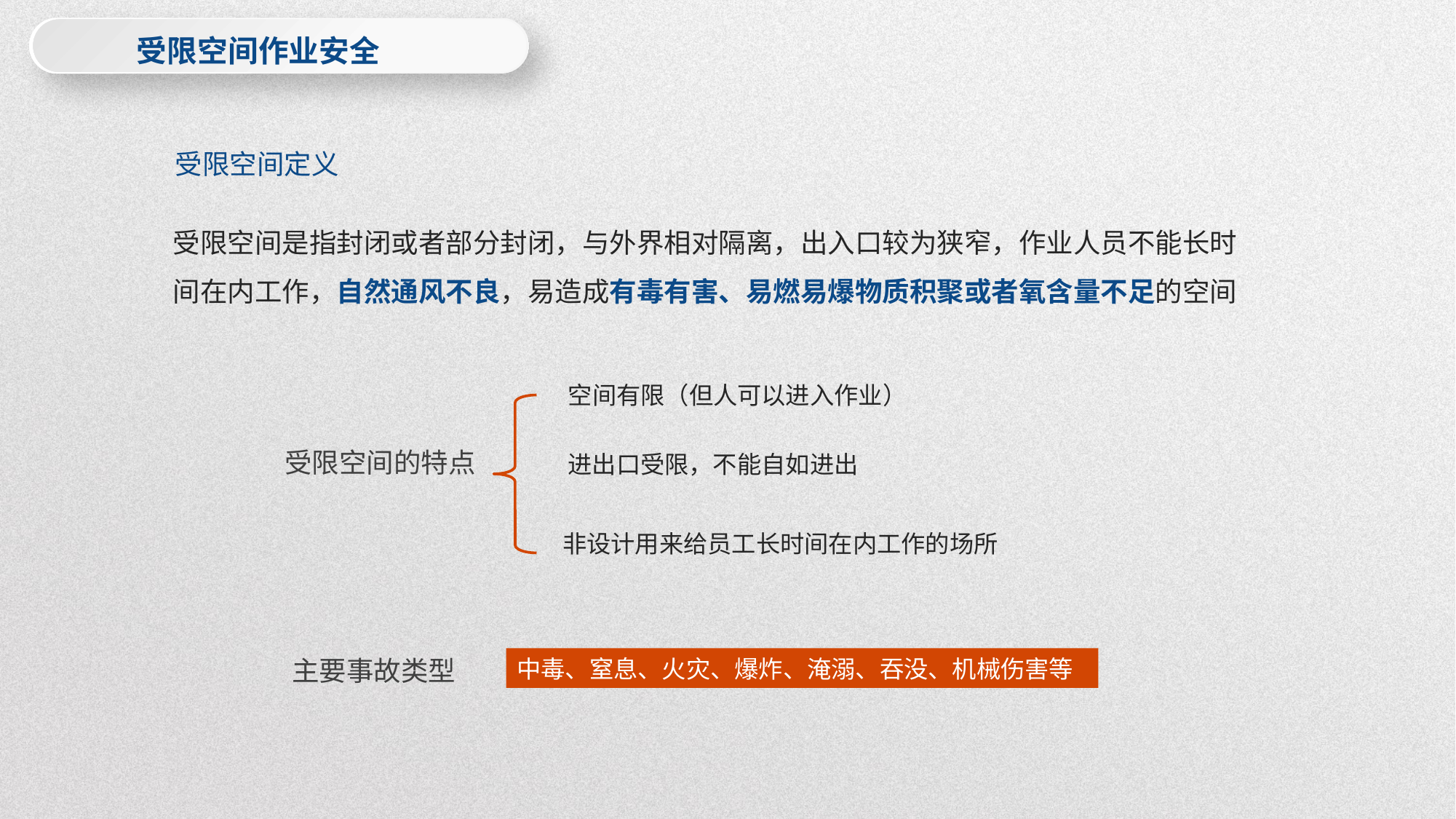

受限空间作业安全

受限空间定义
受限空间是指封闭或者部分封闭，与外界相对隔离，出入口较为狭窄，作业人员不能长时间在内工作，自然通风不良，易造成有毒有害、易燃易爆物质积聚或者氧含量不足的空间
空间有限（但人可以进入作业）

受限空间的特点
进出口受限，不能自如进出
非设计用来给员工长时间在内工作的场所
主要事故类型
中毒、窒息、火灾、爆炸、淹溺、吞没、机械伤害等